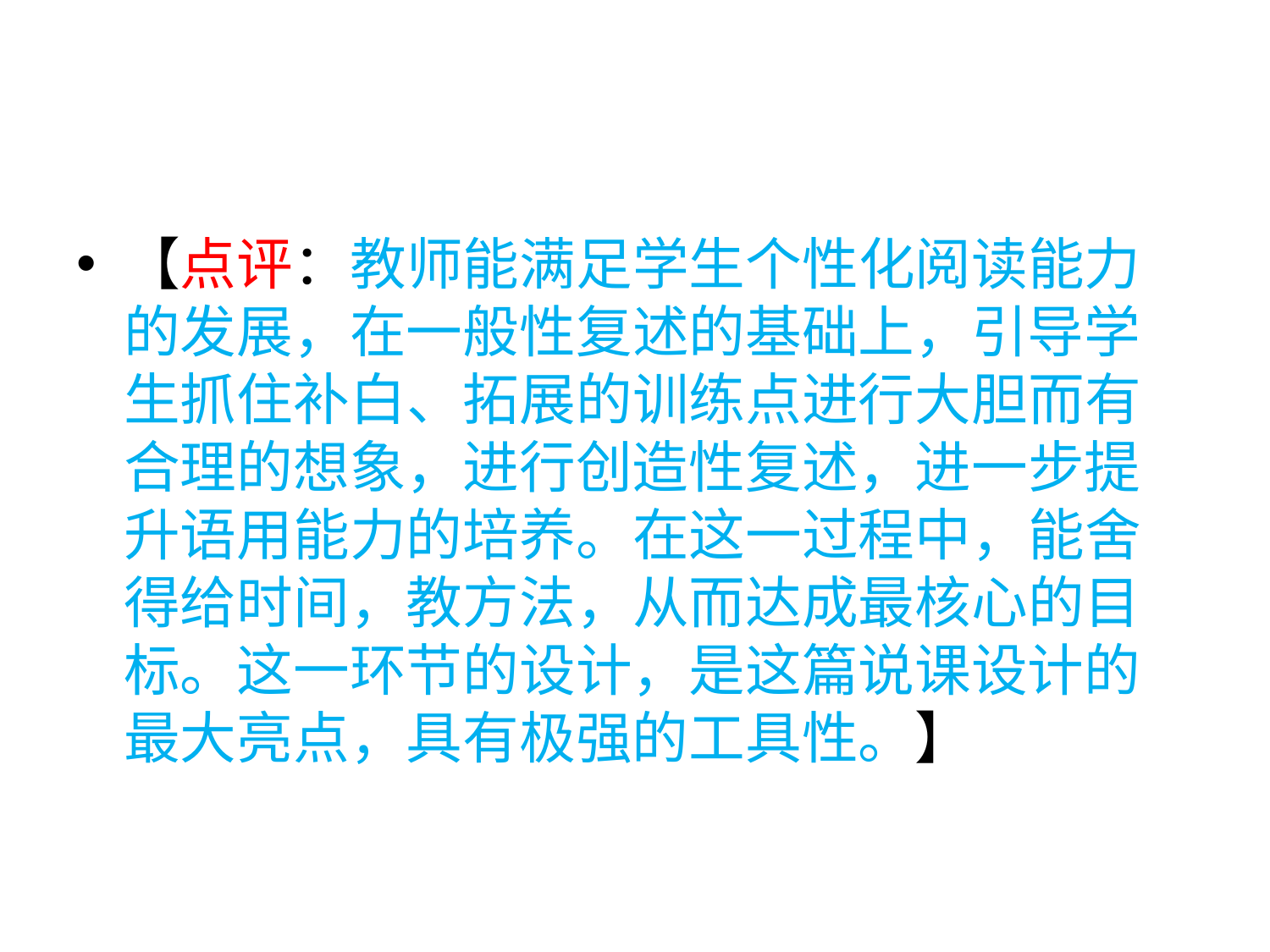

【点评：教师能满足学生个性化阅读能力的发展，在一般性复述的基础上，引导学生抓住补白、拓展的训练点进行大胆而有合理的想象，进行创造性复述，进一步提升语用能力的培养。在这一过程中，能舍得给时间，教方法，从而达成最核心的目标。这一环节的设计，是这篇说课设计的最大亮点，具有极强的工具性。】